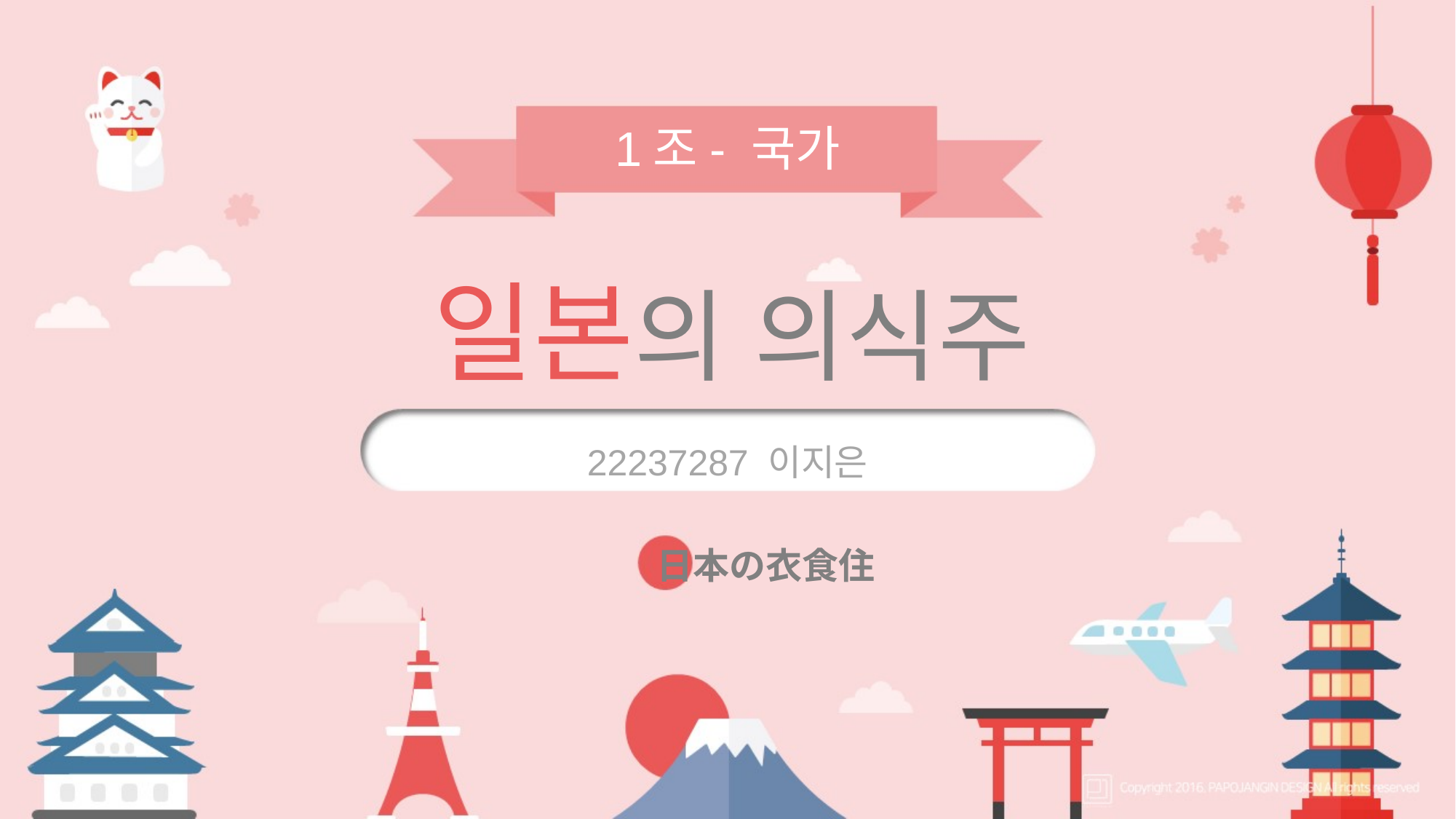

1조- 국가
일본의 의식주
22237287 이지은
日本の衣食住